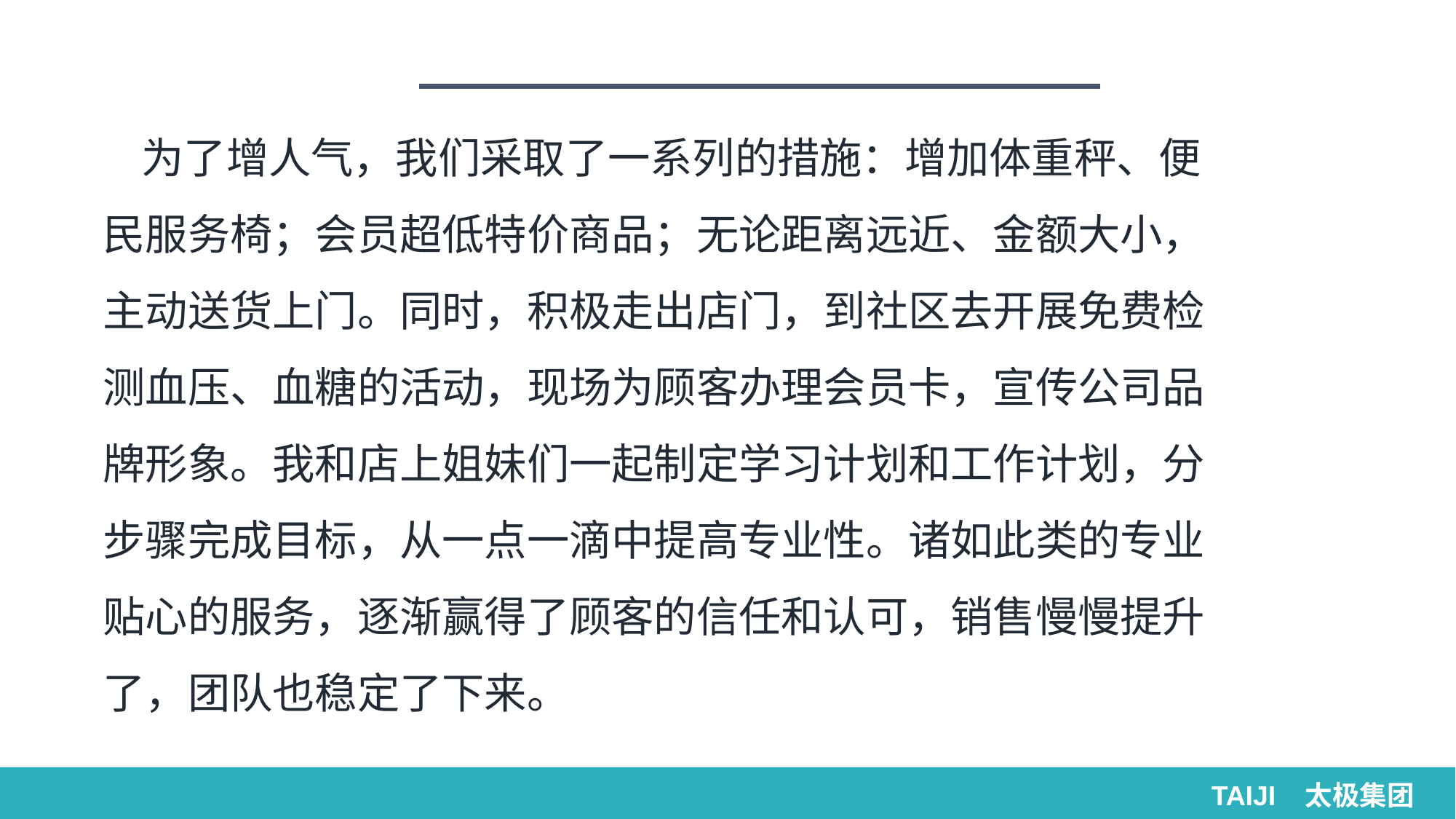

为了增人气，我们采取了一系列的措施：增加体重秤、便民服务椅；会员超低特价商品；无论距离远近、金额大小，主动送货上门。同时，积极走出店门，到社区去开展免费检测血压、血糖的活动，现场为顾客办理会员卡，宣传公司品牌形象。我和店上姐妹们一起制定学习计划和工作计划，分步骤完成目标，从一点一滴中提高专业性。诸如此类的专业贴心的服务，逐渐赢得了顾客的信任和认可，销售慢慢提升了，团队也稳定了下来。

TAIJI   太极集团